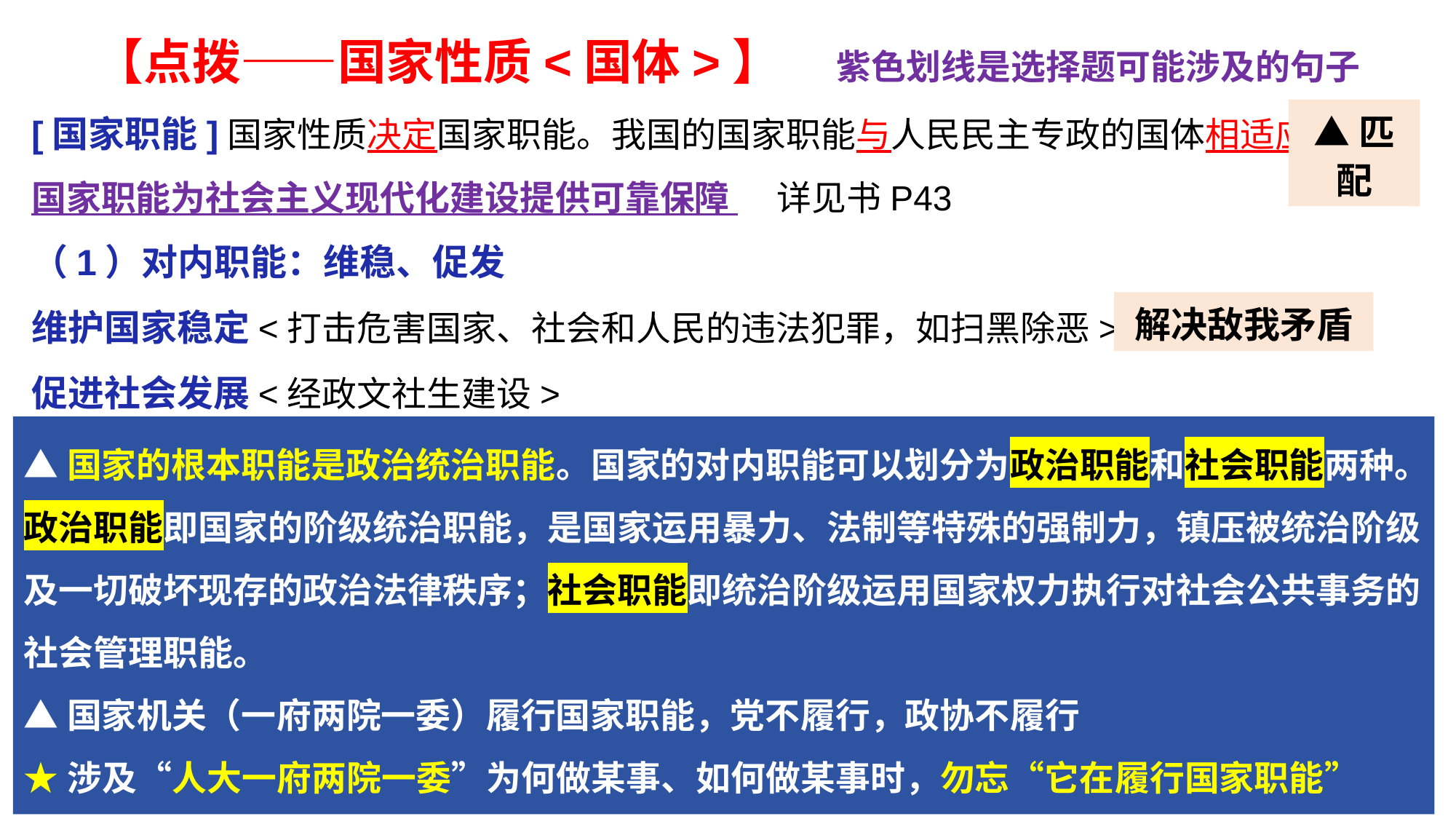

【点拨——国家性质<国体>】     紫色划线是选择题可能涉及的句子
[国家职能]国家性质决定国家职能。我国的国家职能与人民民主专政的国体相适应       ，国家职能为社会主义现代化建设提供可靠保障      详见书P43
（1）对内职能：维稳、促发
维护国家稳定<打击危害国家、社会和人民的违法犯罪，如扫黑除恶>；
促进社会发展<经政文社生建设>
（2）对外职能：防外、保家
防御外来侵略，保卫国家安全<维护国家主权、安全和发展利益，题中涉外>

▲匹配
解决敌我矛盾
▲国家的根本职能是政治统治职能。国家的对内职能可以划分为政治职能和社会职能两种。
政治职能即国家的阶级统治职能，是国家运用暴力、法制等特殊的强制力，镇压被统治阶级及一切破坏现存的政治法律秩序；社会职能即统治阶级运用国家权力执行对社会公共事务的社会管理职能。
▲国家机关（一府两院一委）履行国家职能，党不履行，政协不履行
★涉及“人大一府两院一委”为何做某事、如何做某事时，勿忘“它在履行国家职能”
台湾是中国的台湾！是内政不是外交！
总体国家安全观：经济安全、产业链安全、网络安全等